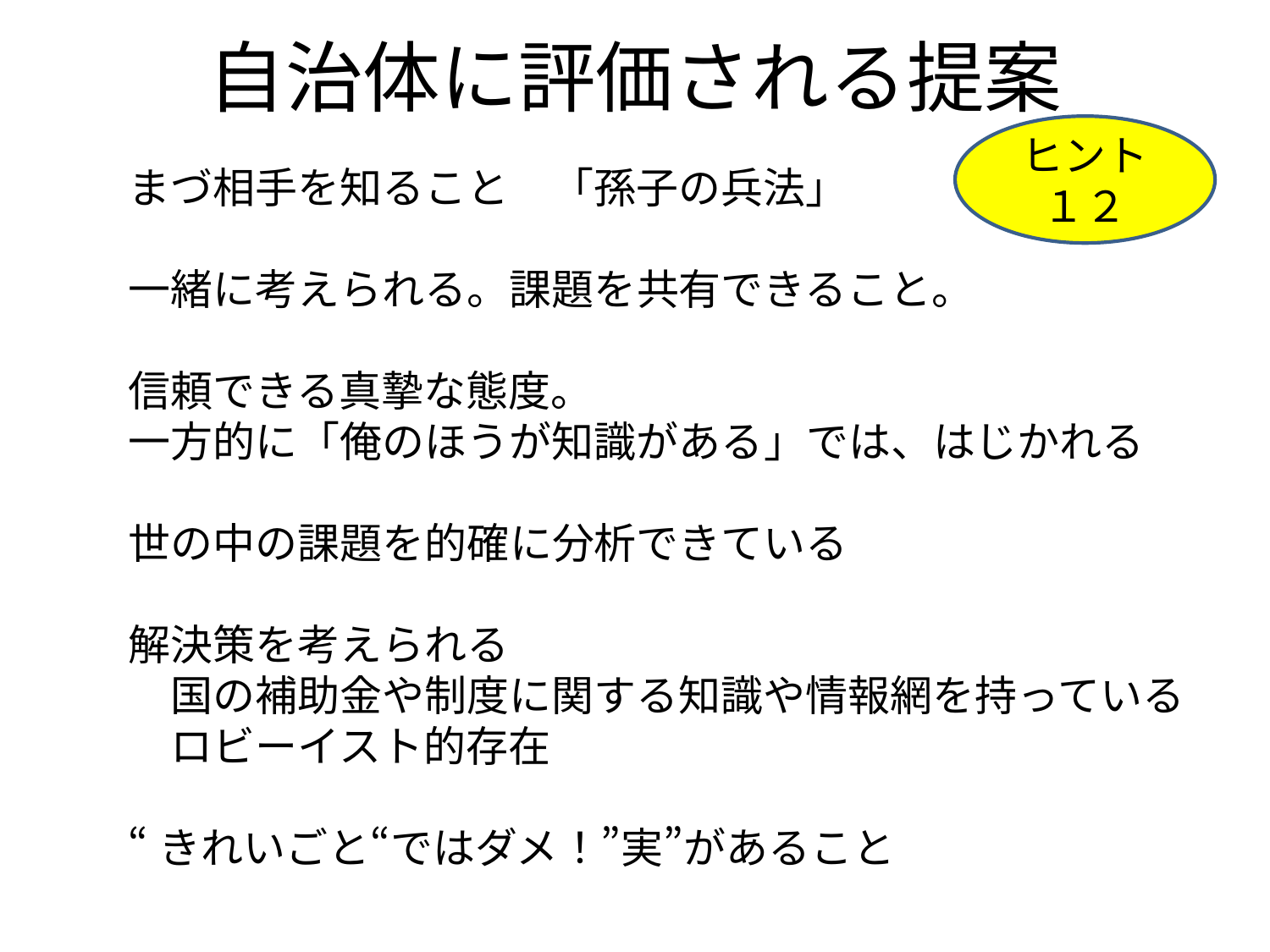

# 自治体に評価される提案
ヒント１２
まづ相手を知ること　「孫子の兵法」

一緒に考えられる。課題を共有できること。

信頼できる真摯な態度。
一方的に「俺のほうが知識がある」では、はじかれる

世の中の課題を的確に分析できている

解決策を考えられる
　国の補助金や制度に関する知識や情報網を持っている
　ロビーイスト的存在

“きれいごと“ではダメ！”実”があること